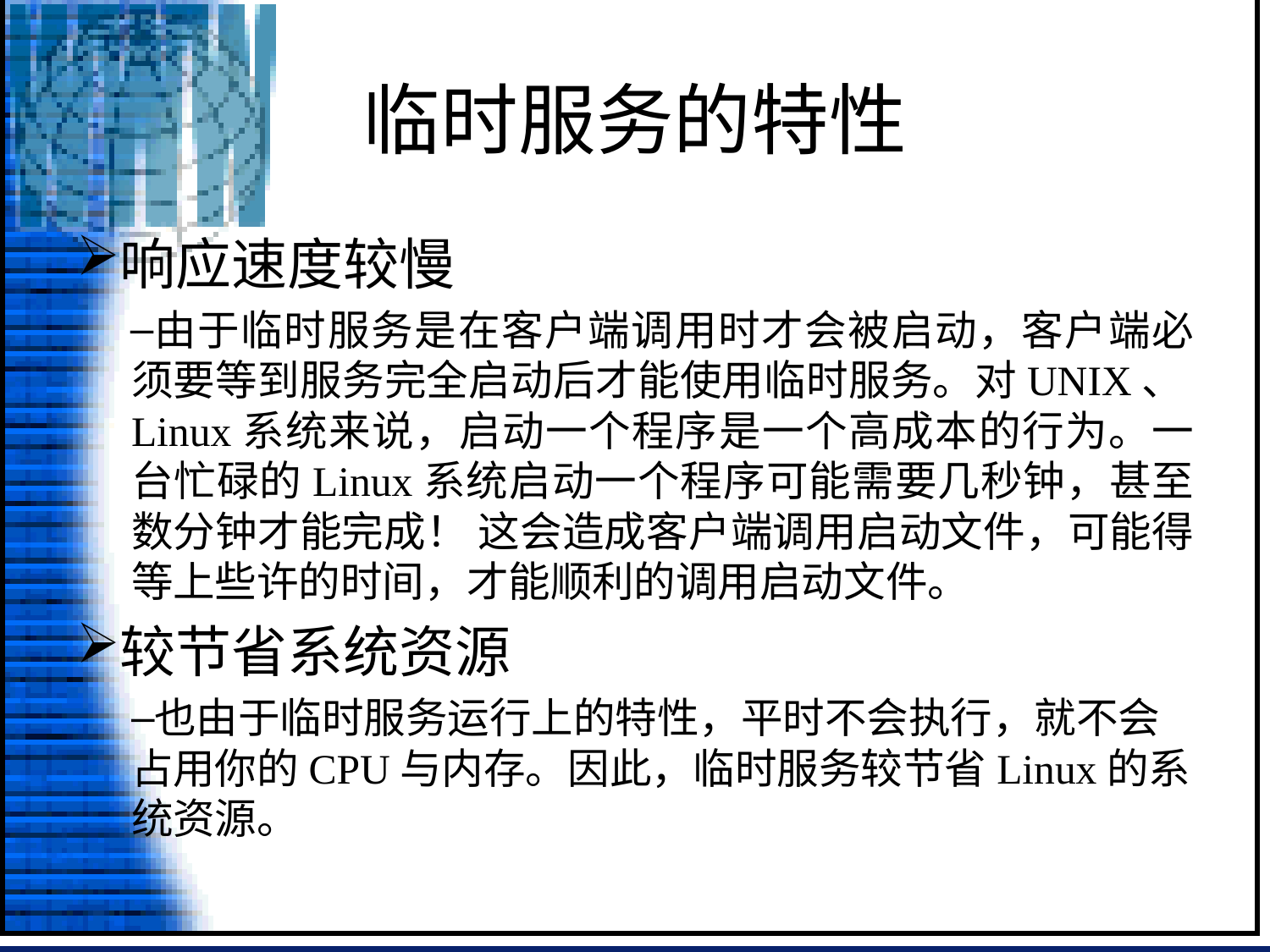

# 临时服务的特性
响应速度较慢
由于临时服务是在客户端调用时才会被启动，客户端必须要等到服务完全启动后才能使用临时服务。对UNIX、Linux系统来说，启动一个程序是一个高成本的行为。一台忙碌的Linux系统启动一个程序可能需要几秒钟，甚至数分钟才能完成！ 这会造成客户端调用启动文件，可能得等上些许的时间，才能顺利的调用启动文件。
较节省系统资源
也由于临时服务运行上的特性，平时不会执行，就不会占用你的CPU与内存。因此，临时服务较节省Linux的系统资源。